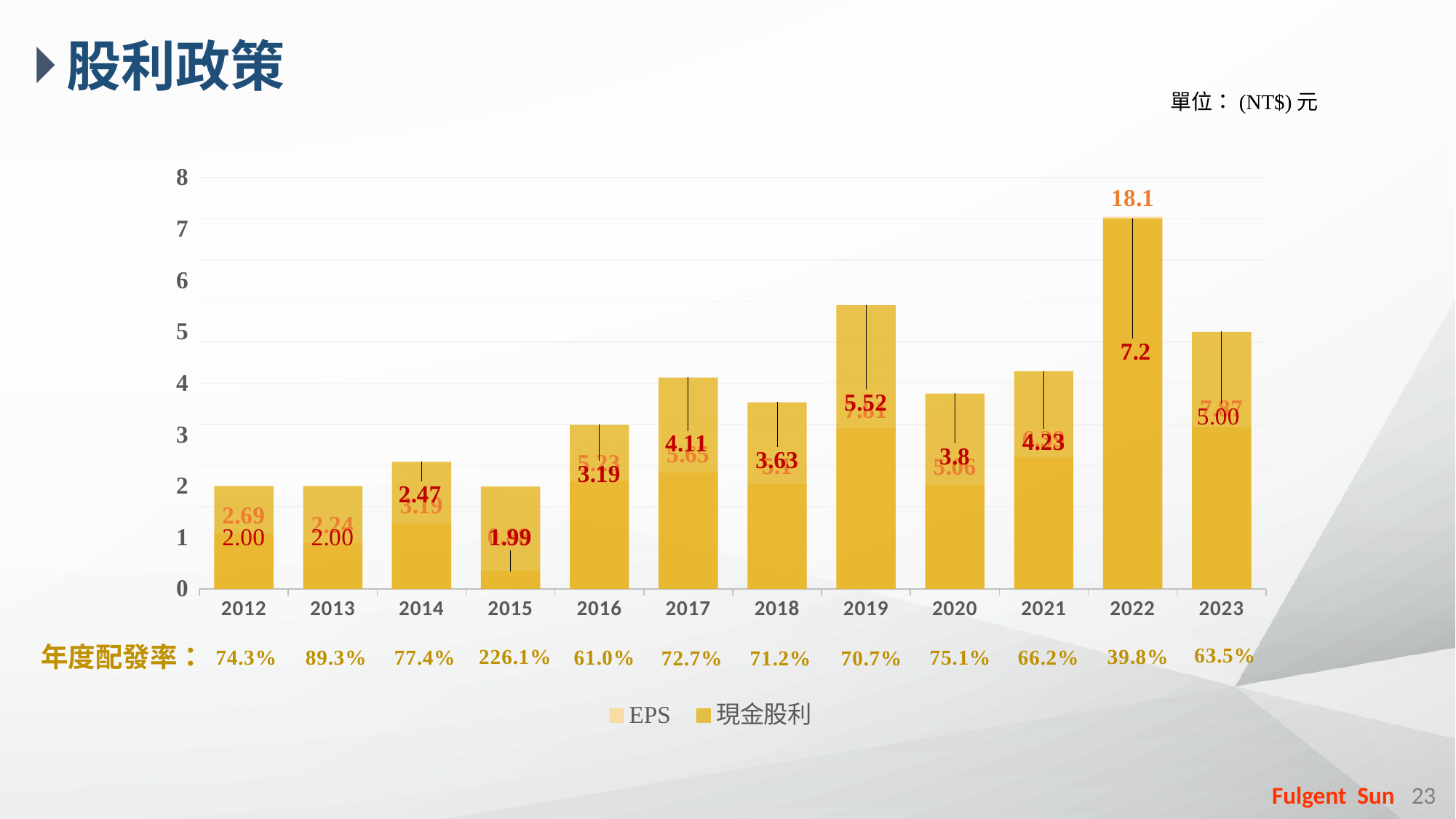

股利政策

單位：(NT$)元

### Chart

| Category | EPS | 現金股利 |
|---|---|---|
| 2012 | 2.69 | 2.0 |
| 2013 | 2.24 | 2.0 |
| 2014 | 3.19 | 2.47 |
| 2015 | 0.88 | 1.99 |
| 2016 | 5.23 | 3.19 |
| 2017 | 5.65 | 4.11 |
| 2018 | 5.1 | 3.63 |
| 2019 | 7.81 | 5.52 |
| 2020 | 5.06 | 3.8 |
| 2021 | 6.39 | 4.23 |
| 2022 | 18.1 | 7.2 |
| 2023 | 7.87 | 5.0 |
年度配發率：